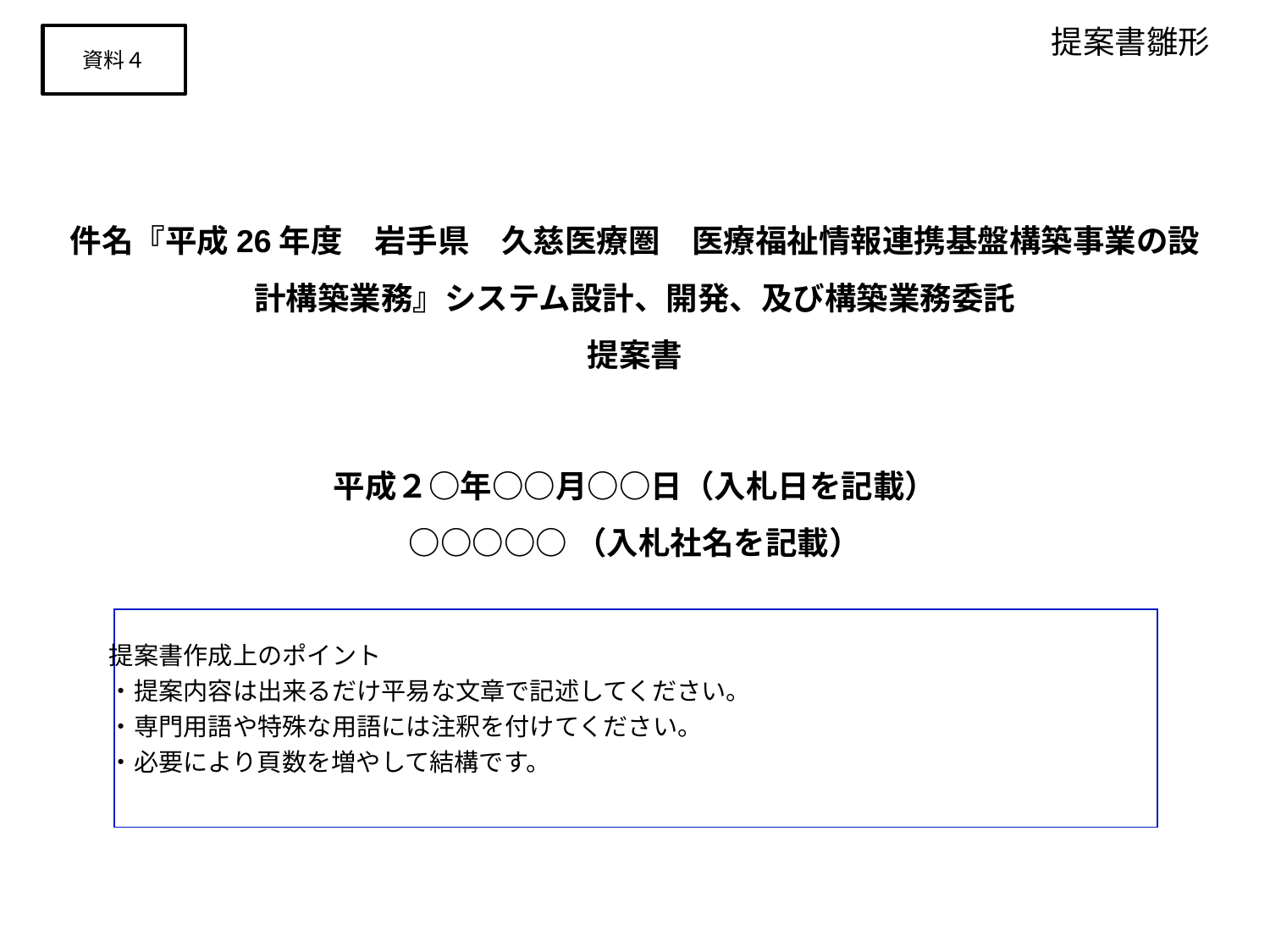

提案書雛形

資料４
件名『平成26年度　岩手県　久慈医療圏　医療福祉情報連携基盤構築事業の設計構築業務』システム設計、開発、及び構築業務委託
提案書
平成２○年○○月○○日（入札日を記載）
○○○○○（入札社名を記載）

提案書作成上のポイント
・提案内容は出来るだけ平易な文章で記述してください。
・専門用語や特殊な用語には注釈を付けてください。
・必要により頁数を増やして結構です。